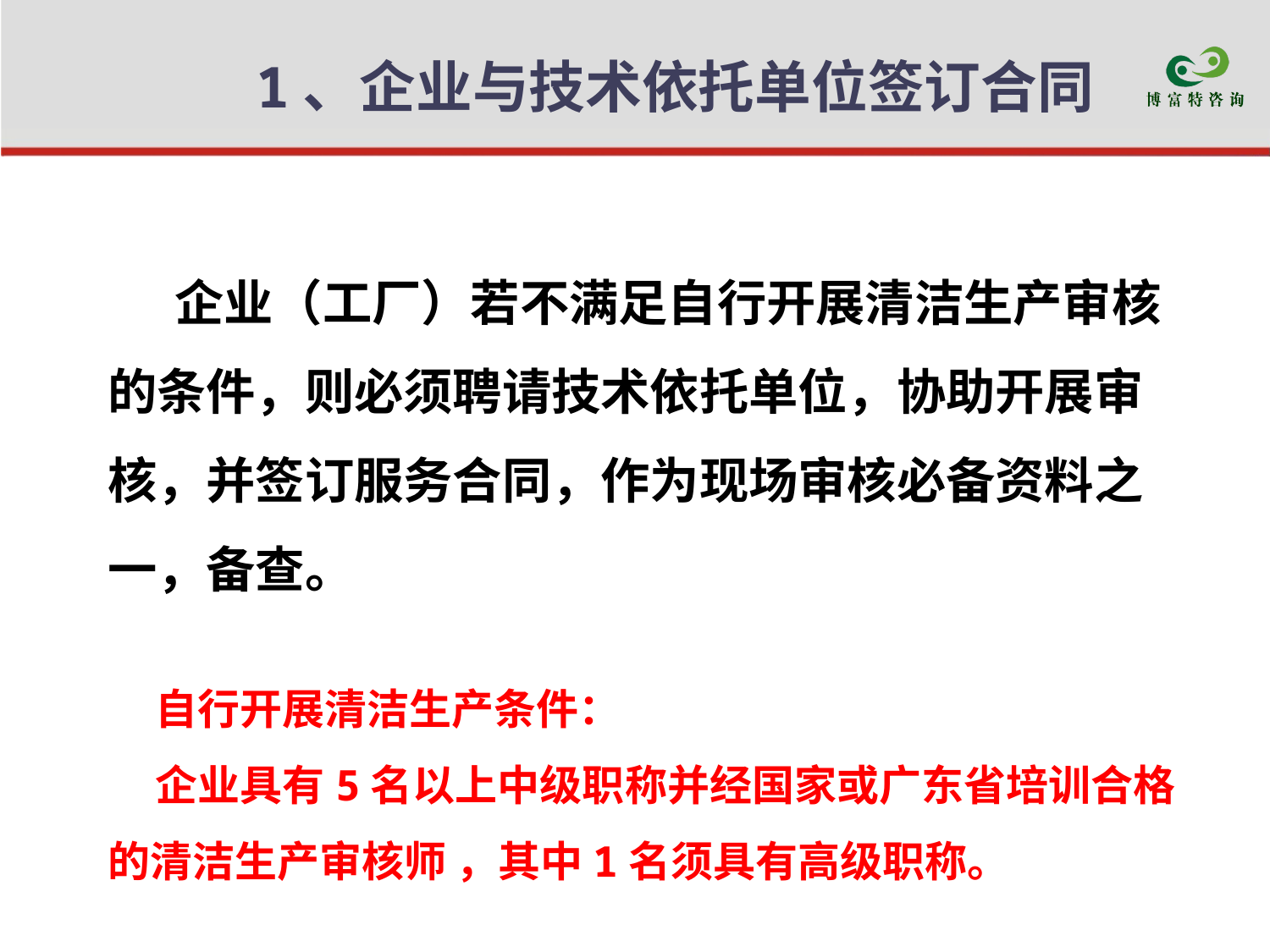

# 1、企业与技术依托单位签订合同
      企业（工厂）若不满足自行开展清洁生产审核的条件，则必须聘请技术依托单位，协助开展审核，并签订服务合同，作为现场审核必备资料之一，备查。
    自行开展清洁生产条件：
    企业具有5名以上中级职称并经国家或广东省培训合格的清洁生产审核师 ，其中1名须具有高级职称。